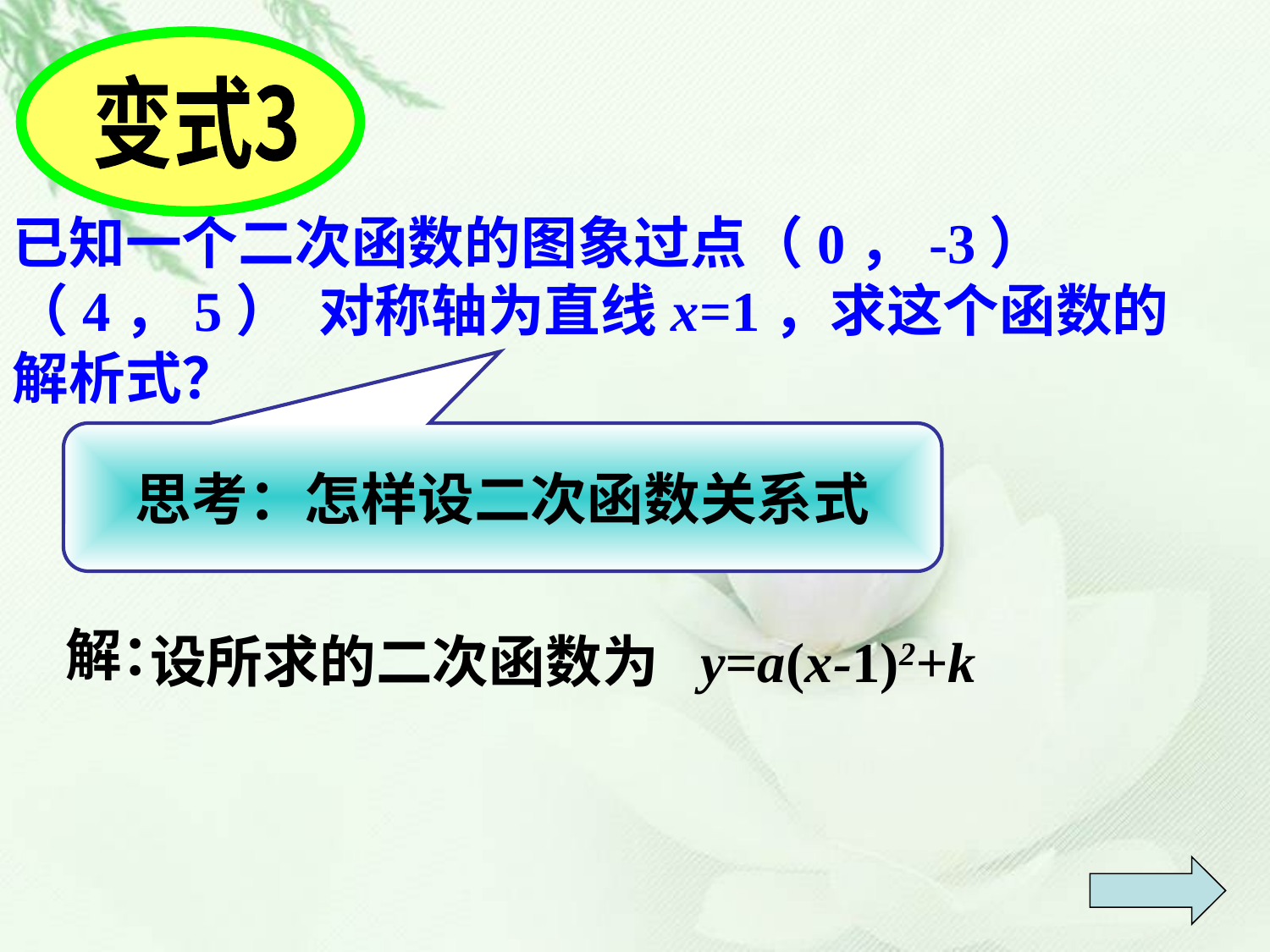

变式3

已知一个二次函数的图象过点（0，-3） （4，5）  对称轴为直线x=1，求这个函数的解析式？
思考：怎样设二次函数关系式

解：
设所求的二次函数为
y=a(x-1)2+k